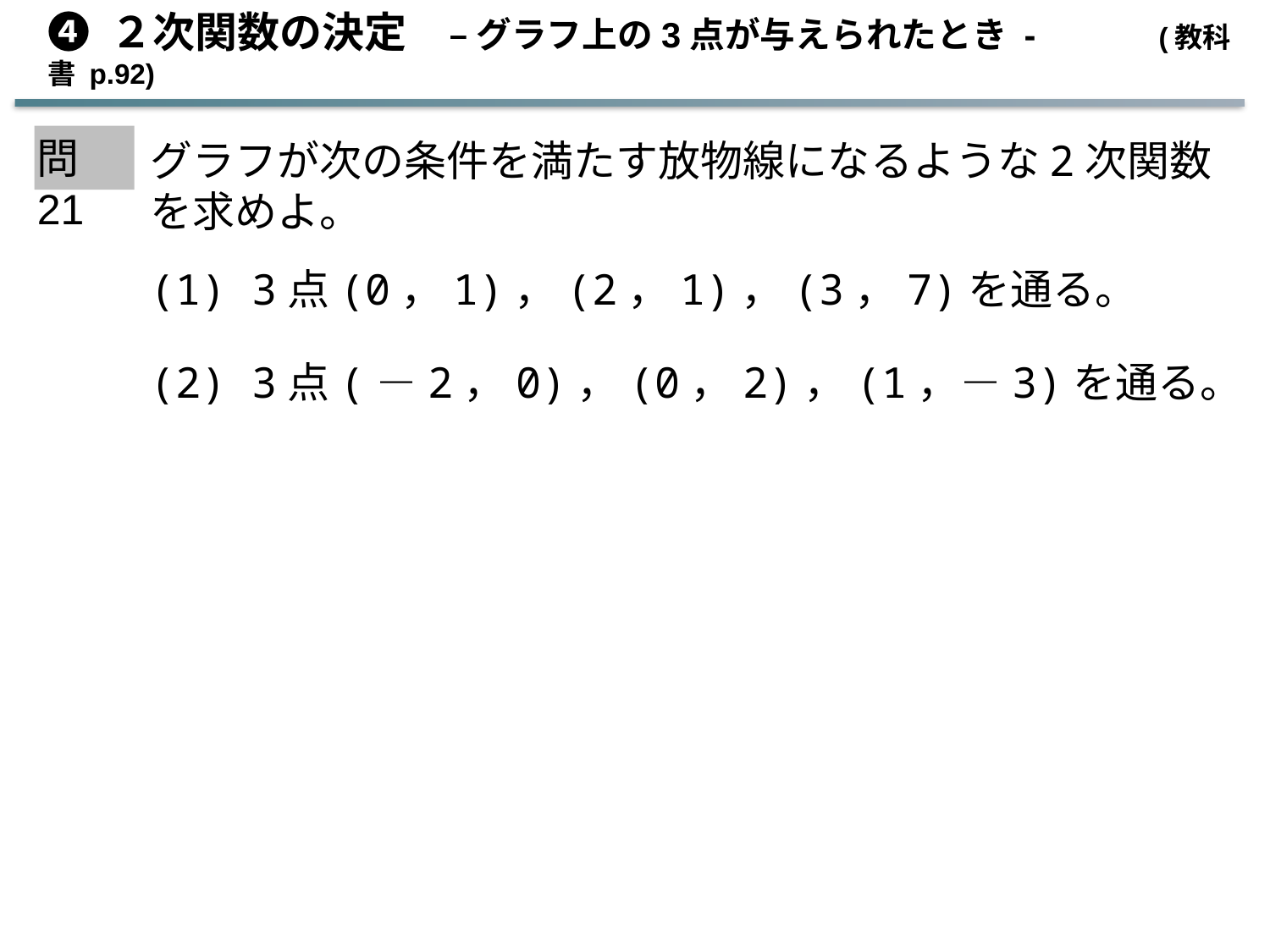

➍ ２次関数の決定　– グラフ上の3点が与えられたとき -　　     (教科書 p.92)
問21

グラフが次の条件を満たす放物線になるような2次関数を求めよ。
(1) 3点(0，1)，(2，1)，(3，7)を通る。
(2) 3点(－2，0)，(0，2)，(1，－3)を通る。